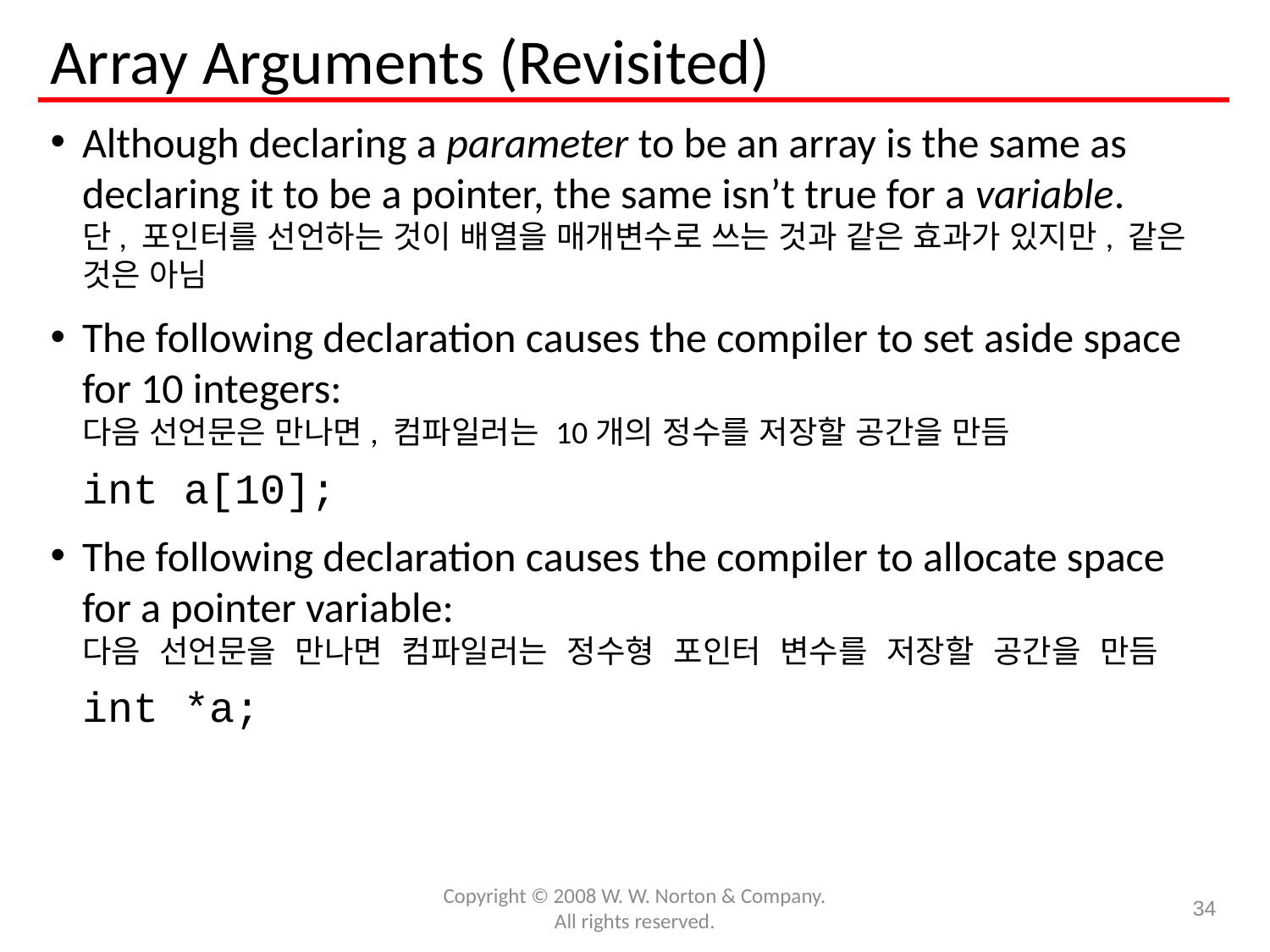

# Array Arguments (Revisited)
Although declaring a parameter to be an array is the same as declaring it to be a pointer, the same isn’t true for a variable.
단, 포인터를 선언하는 것이 배열을 매개변수로 쓰는 것과 같은 효과가 있지만, 같은 것은 아님
The following declaration causes the compiler to set aside space for 10 integers:
다음 선언문은 만나면, 컴파일러는 10개의 정수를 저장할 공간을 만듬
	int a[10];
The following declaration causes the compiler to allocate space for a pointer variable:
다음 선언문을 만나면 컴파일러는 정수형 포인터 변수를 저장할 공간을 만듬
	int *a;
Copyright © 2008 W. W. Norton & Company.
All rights reserved.
34